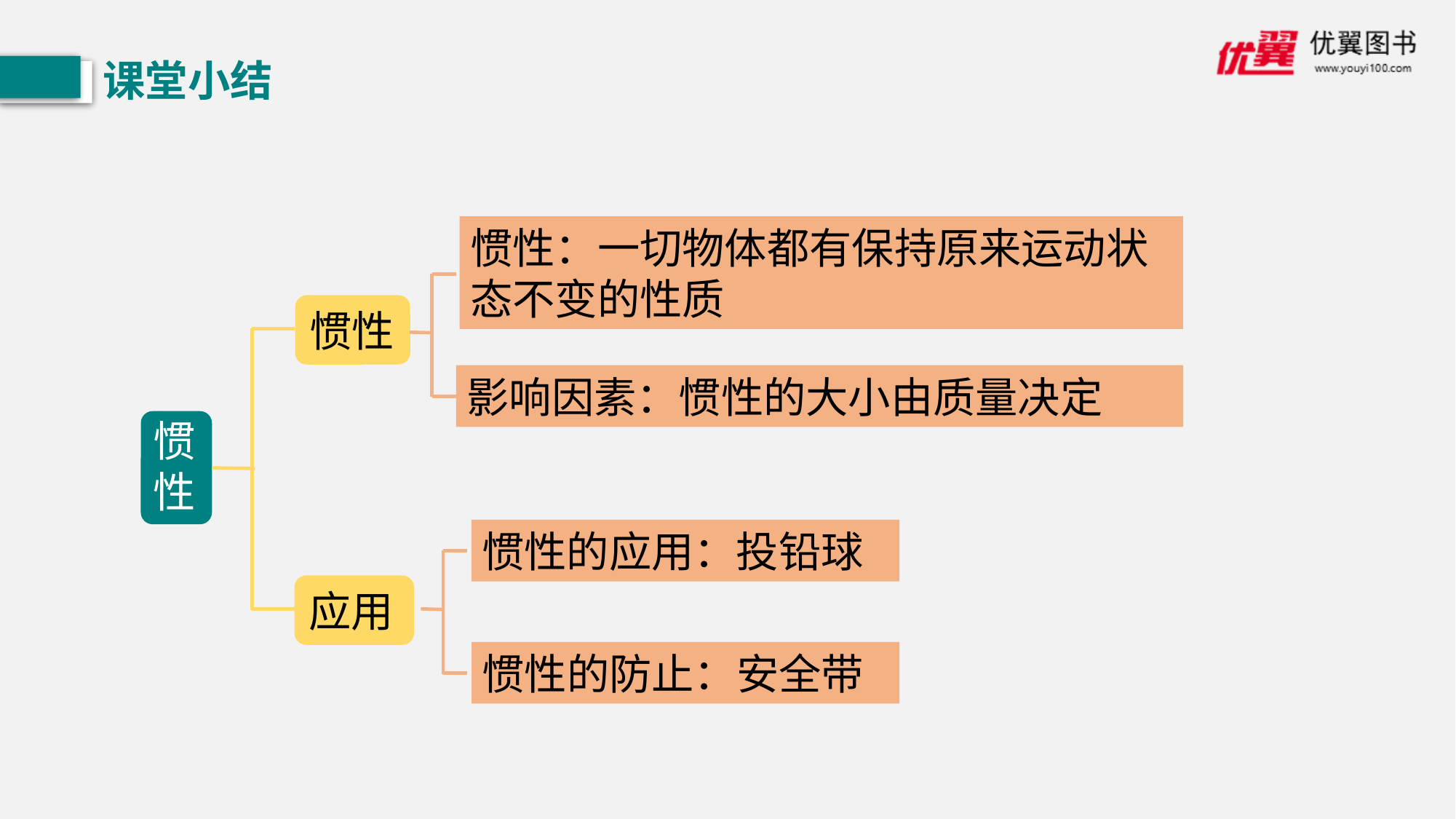

课堂小结

惯性：一切物体都有保持原来运动状态不变的性质
惯性
影响因素：惯性的大小由质量决定
惯性
惯性的应用：投铅球
应用
惯性的防止：安全带